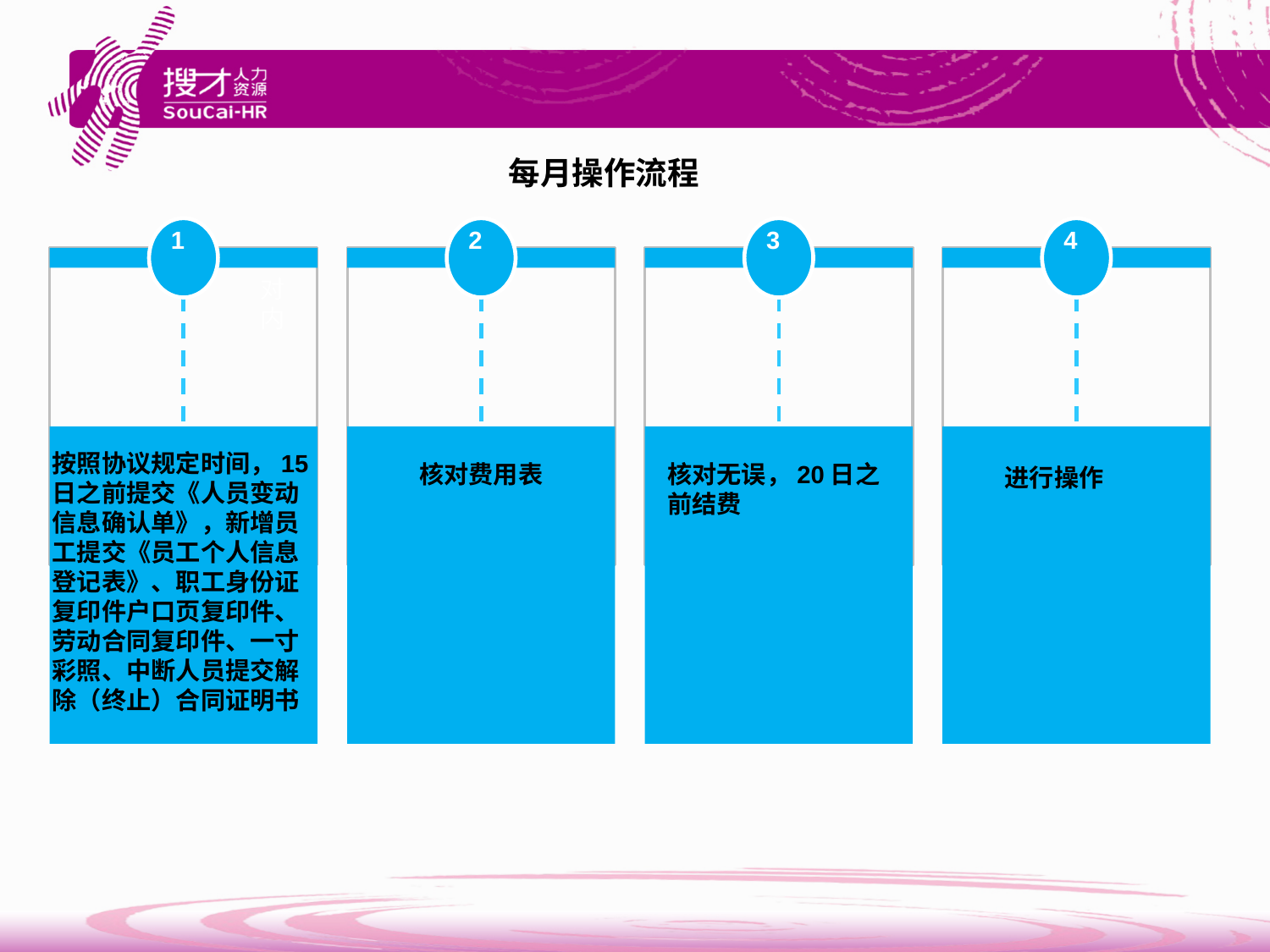

每月操作流程

1

2

3

4

对
内
按照协议规定时间，15日之前提交《人员变动信息确认单》，新增员工提交《员工个人信息登记表》、职工身份证复印件户口页复印件、劳动合同复印件、一寸彩照、中断人员提交解除（终止）合同证明书
核对无误，20日之前结费

核对费用表

进行操作